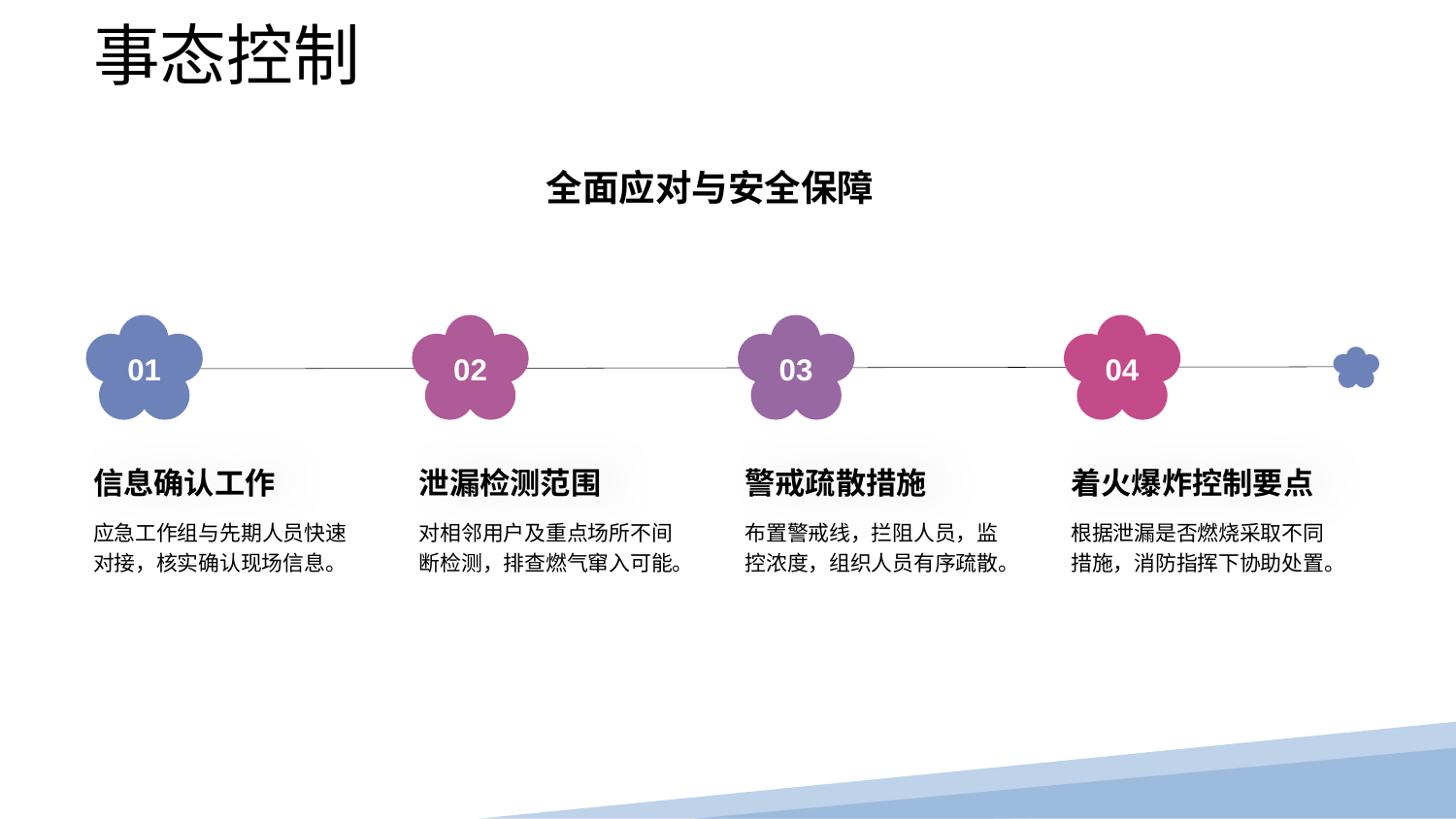

事态控制
全面应对与安全保障

01
02
03
04

信息确认工作
泄漏检测范围
警戒疏散措施
着火爆炸控制要点
应急工作组与先期人员快速对接，核实确认现场信息。
对相邻用户及重点场所不间断检测，排查燃气窜入可能。
布置警戒线，拦阻人员，监控浓度，组织人员有序疏散。
根据泄漏是否燃烧采取不同措施，消防指挥下协助处置。